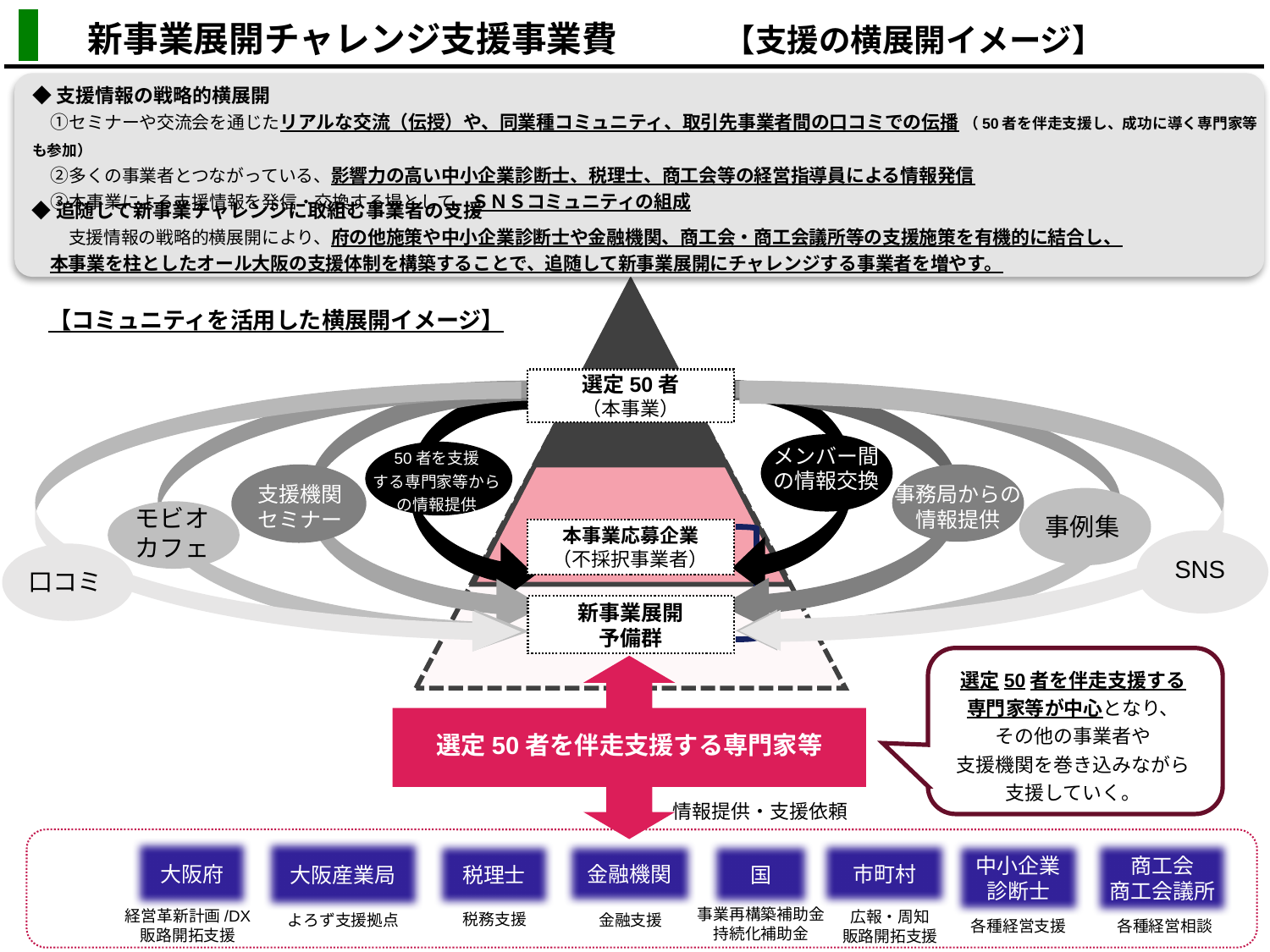

新事業展開チャレンジ支援事業費　　　【支援の横展開イメージ】
◆支援情報の戦略的横展開
　①セミナーや交流会を通じたリアルな交流（伝授）や、同業種コミュニティ、取引先事業者間の口コミでの伝播 （50者を伴走支援し、成功に導く専門家等も参加）
　②多くの事業者とつながっている、影響力の高い中小企業診断士、税理士、商工会等の経営指導員による情報発信
　③本事業による支援情報を発信・交換する場として、ＳＮＳコミュニティの組成
◆追随して新事業チャレンジに取組む事業者の支援
　　支援情報の戦略的横展開により、府の他施策や中小企業診断士や金融機関、商工会・商工会議所等の支援施策を有機的に結合し、
　本事業を柱としたオール大阪の支援体制を構築することで、追随して新事業展開にチャレンジする事業者を増やす。

【コミュニティを活用した横展開イメージ】

選定50者
（本事業）

メンバー間
の情報交換

50者を支援
する専門家等からの情報提供
支援機関
セミナー

事務局からの
情報提供

事例集

モビオ
カフェ

本事業応募企業
（不採択事業者）

SNS

口コミ
新事業展開
予備群

選定50者を伴走支援する
専門家等が中心となり、
その他の事業者や
支援機関を巻き込みながら
支援していく。
選定50者を伴走支援する専門家等
情報提供・支援依頼

大阪産業局
大阪府
市町村
商工会
商工会議所
税理士
中小企業
診断士
金融機関
国

事業再構築補助金
持続化補助金
経営革新計画/DX
販路開拓支援
広報・周知
販路開拓支援
税務支援
よろず支援拠点
金融支援
各種経営支援
各種経営相談